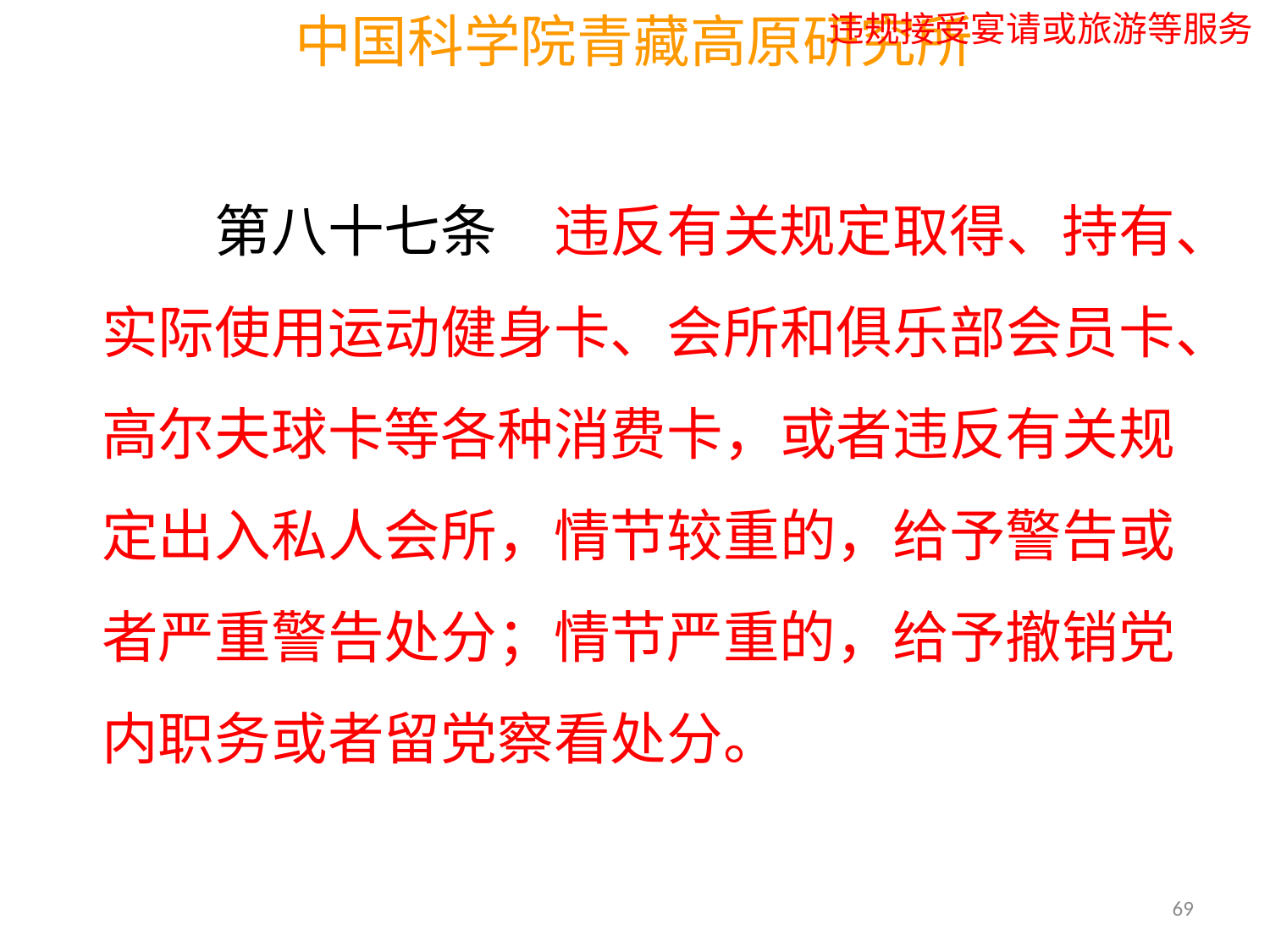

违规接受宴请或旅游等服务
　　第八十七条　违反有关规定取得、持有、实际使用运动健身卡、会所和俱乐部会员卡、高尔夫球卡等各种消费卡，或者违反有关规定出入私人会所，情节较重的，给予警告或者严重警告处分；情节严重的，给予撤销党内职务或者留党察看处分。
69